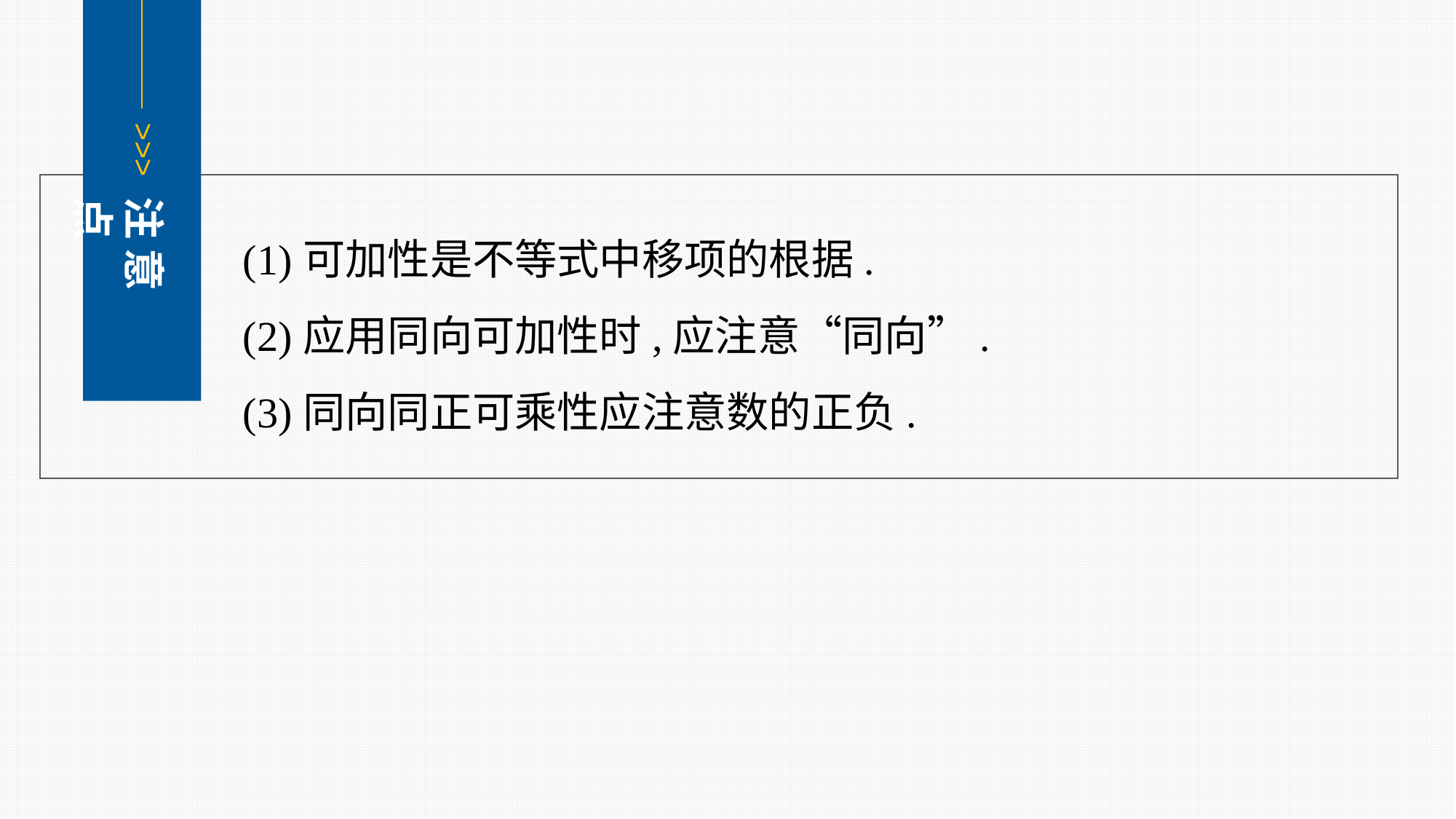

<<<
注 意 点

(1)可加性是不等式中移项的根据.
(2)应用同向可加性时,应注意“同向”.
(3)同向同正可乘性应注意数的正负.